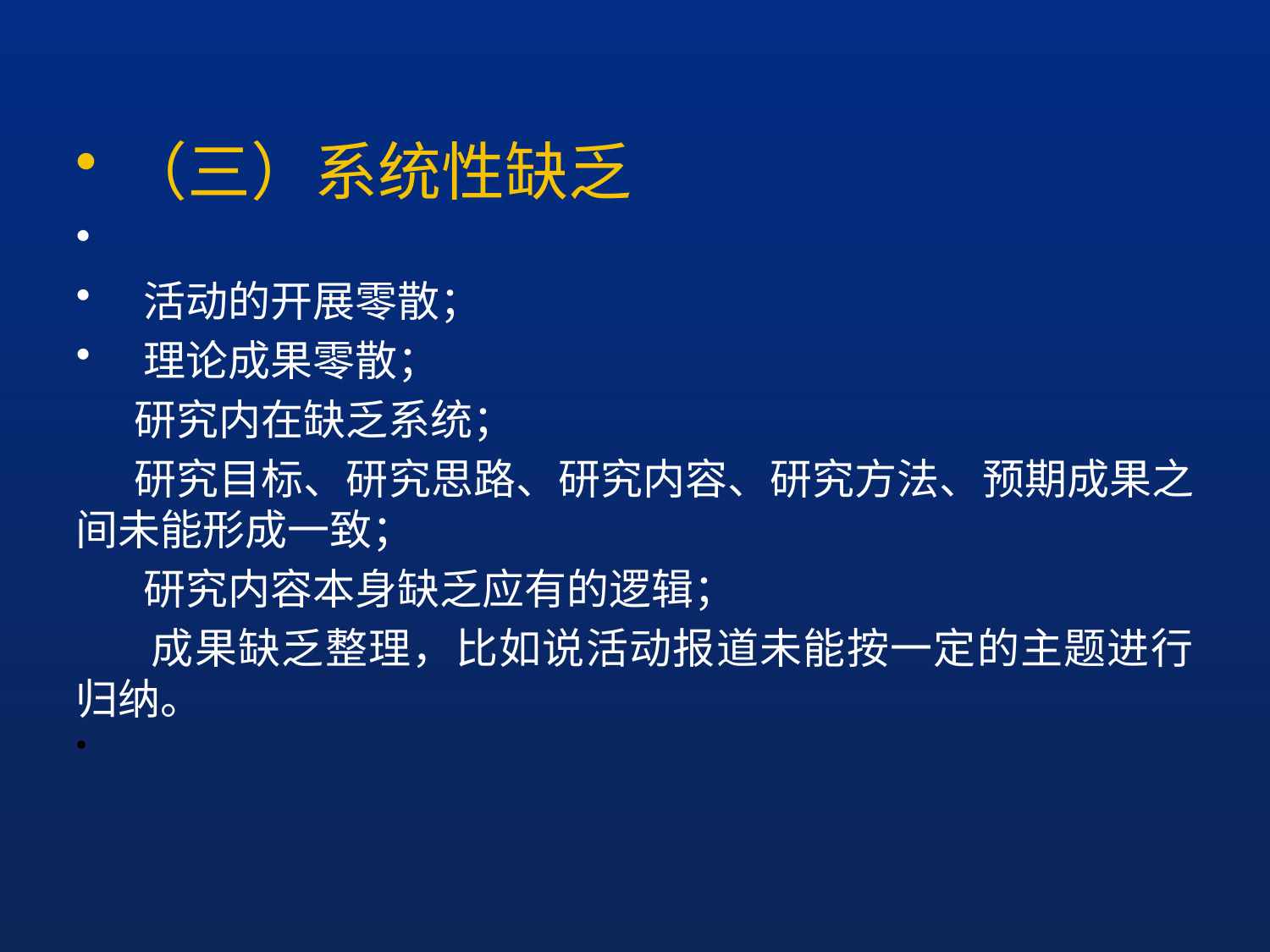

（三）系统性缺乏

 活动的开展零散；
 理论成果零散；
     研究内在缺乏系统；
     研究目标、研究思路、研究内容、研究方法、预期成果之间未能形成一致；
      研究内容本身缺乏应有的逻辑；
      成果缺乏整理，比如说活动报道未能按一定的主题进行归纳。

#